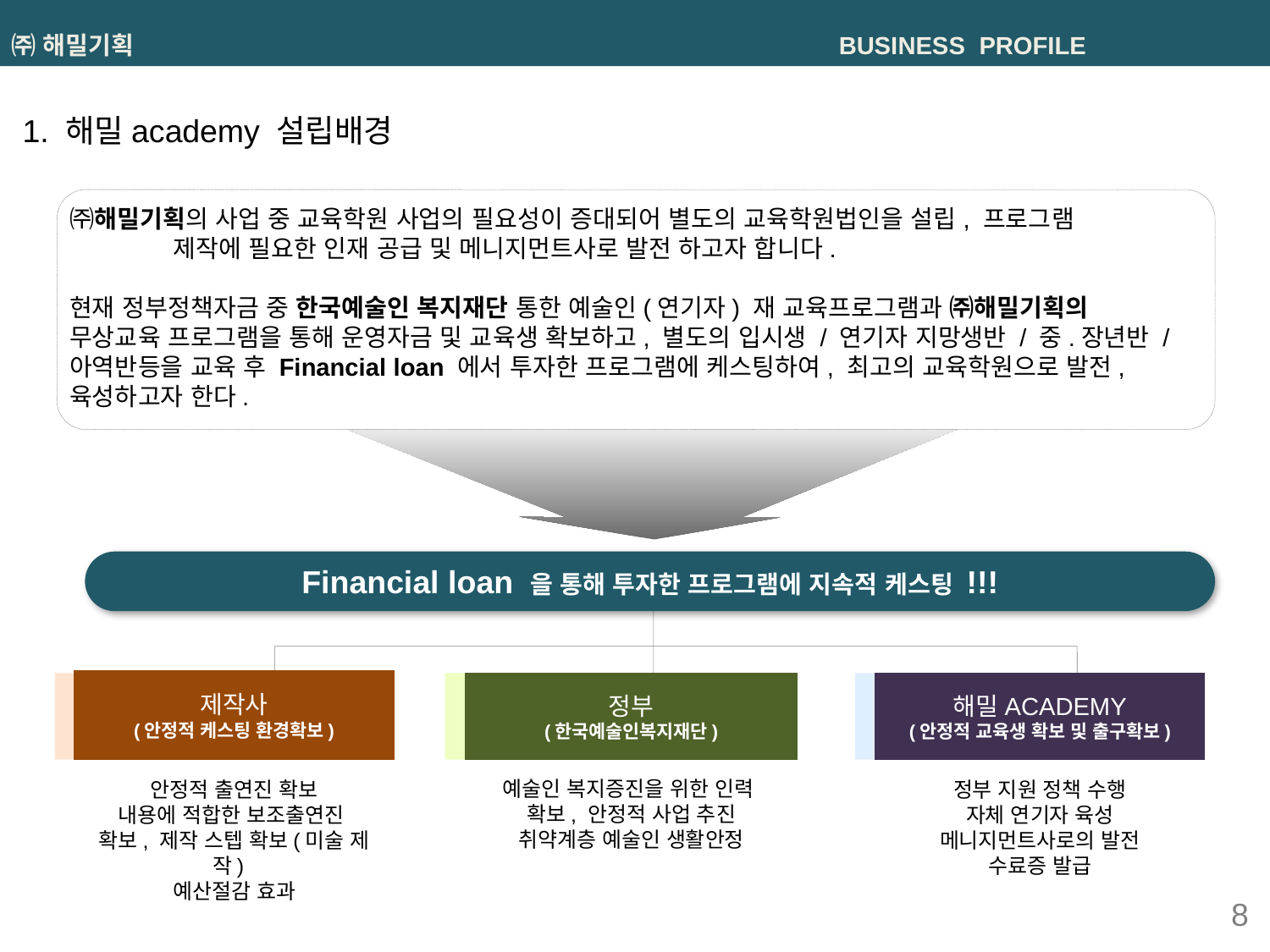

# ㈜ 해밀기획                                                                                                    BUSINESS  PROFILE
1. 해밀academy 설립배경

㈜해밀기획의 사업 중 교육학원 사업의 필요성이 증대되어 별도의 교육학원법인을 설립, 프로그램
              제작에 필요한 인재 공급 및 메니지먼트사로 발전 하고자 합니다.

현재 정부정책자금 중 한국예술인 복지재단 통한 예술인(연기자) 재 교육프로그램과 ㈜해밀기획의    무상교육 프로그램을 통해 운영자금 및 교육생 확보하고, 별도의 입시생 / 연기자 지망생반 / 중.장년반 / 아역반등을 교육 후 Financial loan 에서 투자한 프로그램에 케스팅하여, 최고의 교육학원으로 발전, 육성하고자 한다.

Financial loan 을 통해 투자한 프로그램에 지속적 케스팅 !!!

제작사
(안정적 케스팅 환경확보)
정부
(한국예술인복지재단)
해밀ACADEMY
(안정적 교육생 확보 및 출구확보)

예술인 복지증진을 위한 인력
확보, 안정적 사업 추진
취약계층 예술인 생활안정
안정적 출연진 확보
내용에 적합한 보조출연진
확보, 제작 스텝 확보(미술 제작)
예산절감 효과
정부 지원 정책 수행
자체 연기자 육성
메니지먼트사로의 발전
수료증 발급
8